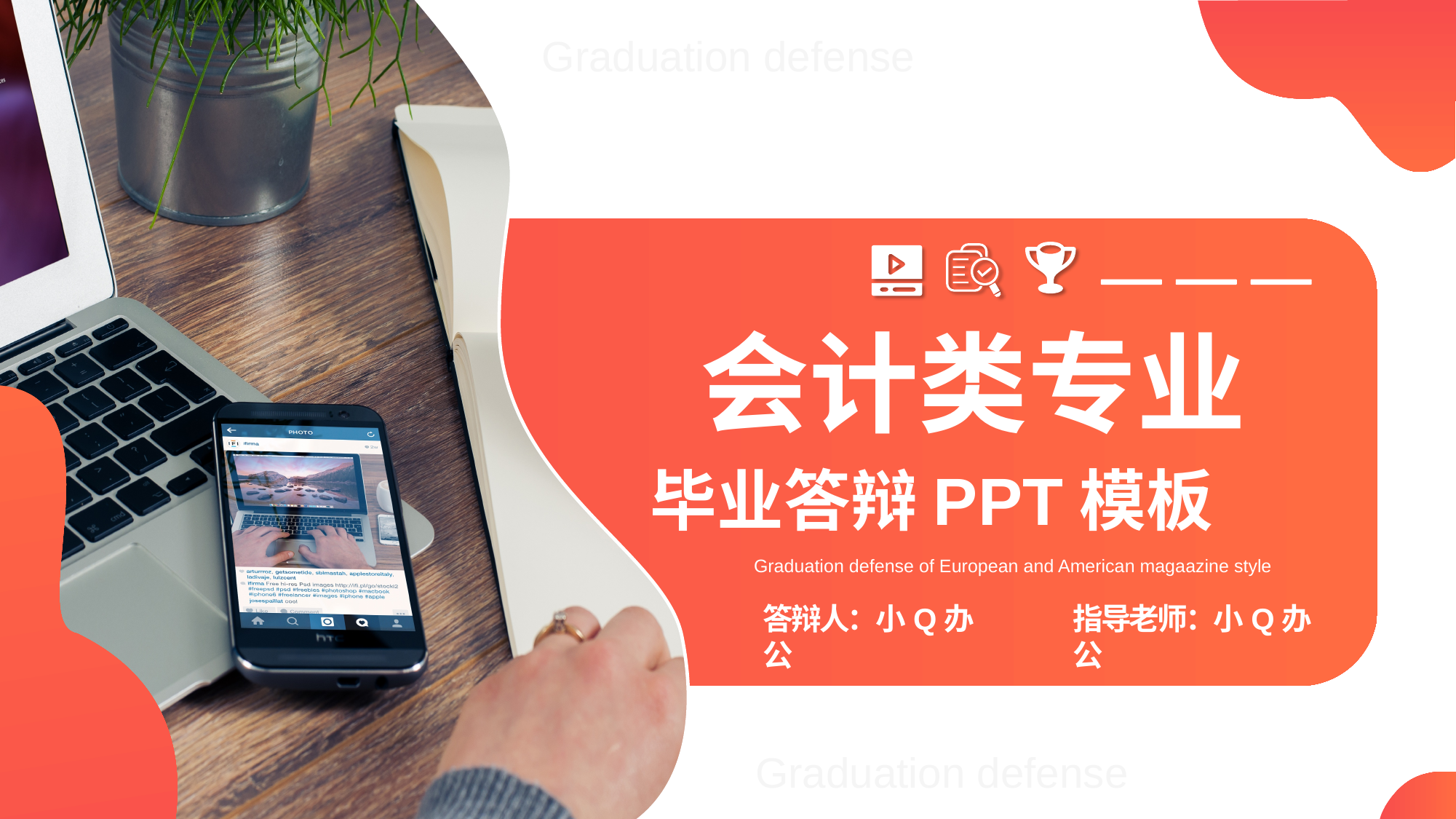

Graduation defense

会计类专业
毕业答辩PPT模板
Graduation defense of European and American magaazine style
答辩人：小Q办公
指导老师：小Q办公
Graduation defense